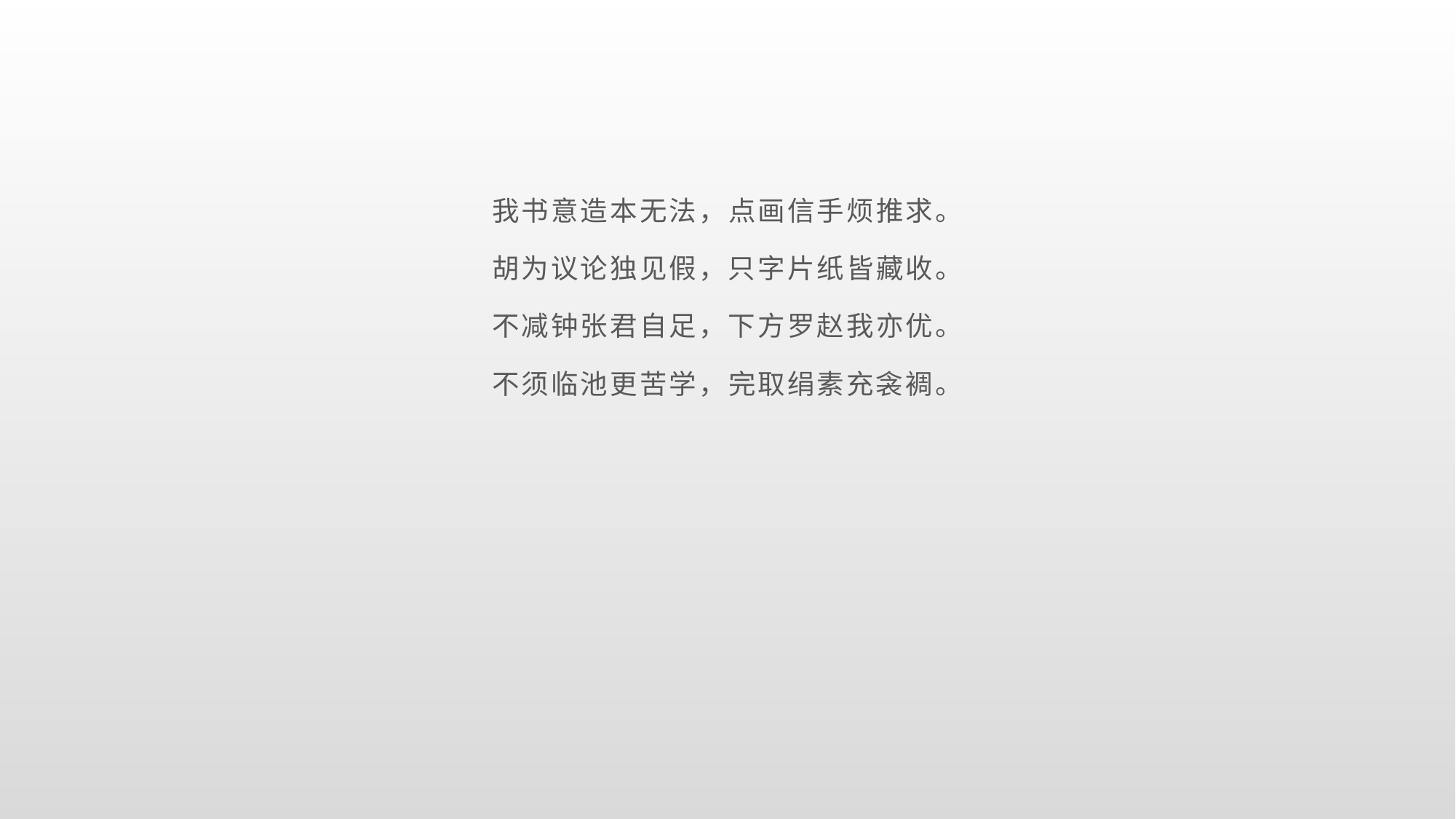

#
我书意造本无法，点画信手烦推求。
胡为议论独见假，只字片纸皆藏收。
不减钟张君自足，下方罗赵我亦优。
不须临池更苦学，完取绢素充衾裯。